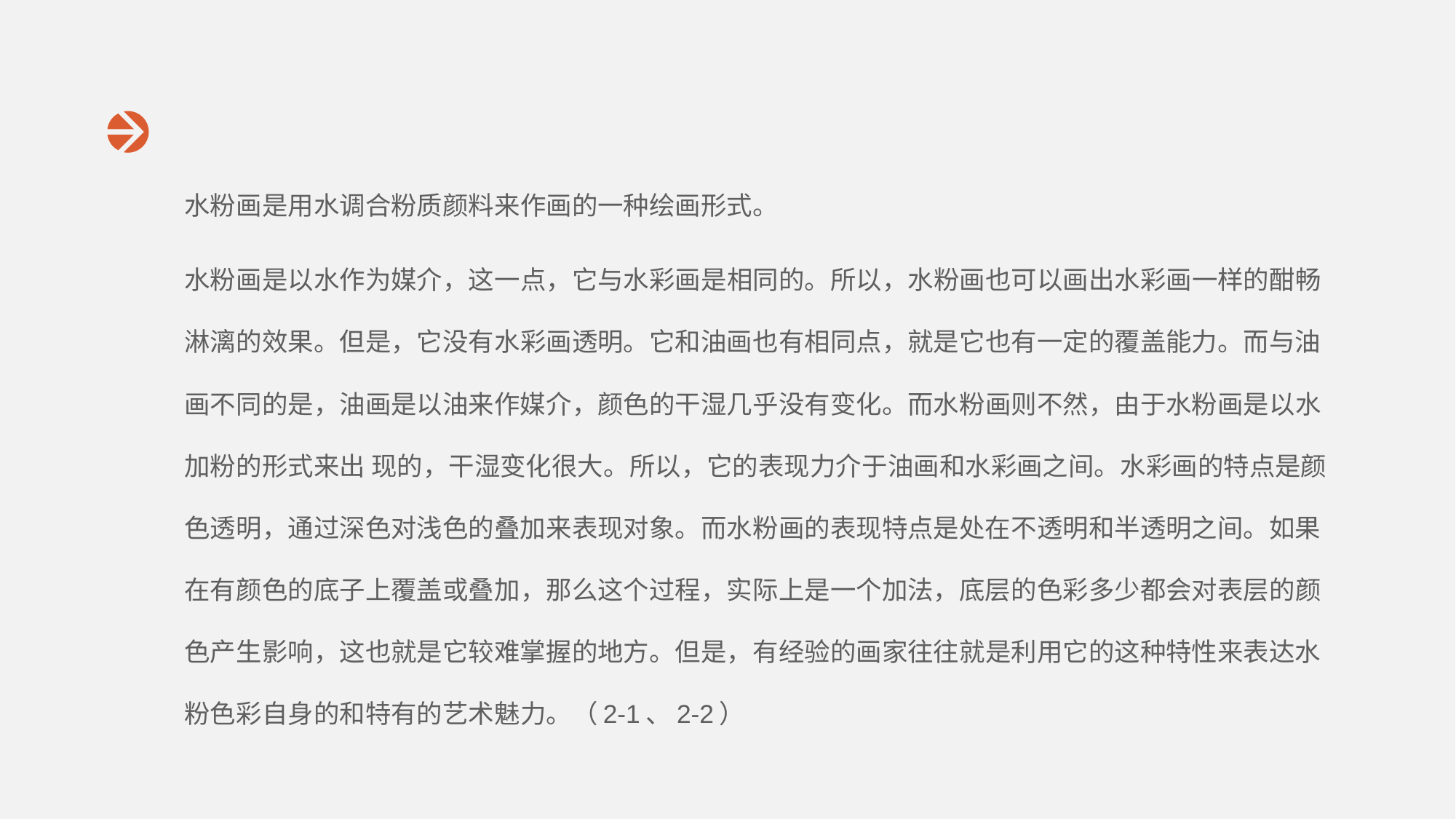

水粉画是用水调合粉质颜料来作画的一种绘画形式。
水粉画是以水作为媒介，这一点，它与水彩画是相同的。所以，水粉画也可以画出水彩画一样的酣畅淋漓的效果。但是，它没有水彩画透明。它和油画也有相同点，就是它也有一定的覆盖能力。而与油画不同的是，油画是以油来作媒介，颜色的干湿几乎没有变化。而水粉画则不然，由于水粉画是以水加粉的形式来出 现的，干湿变化很大。所以，它的表现力介于油画和水彩画之间。水彩画的特点是颜色透明，通过深色对浅色的叠加来表现对象。而水粉画的表现特点是处在不透明和半透明之间。如果在有颜色的底子上覆盖或叠加，那么这个过程，实际上是一个加法，底层的色彩多少都会对表层的颜色产生影响，这也就是它较难掌握的地方。但是，有经验的画家往往就是利用它的这种特性来表达水粉色彩自身的和特有的艺术魅力。（2-1、2-2）